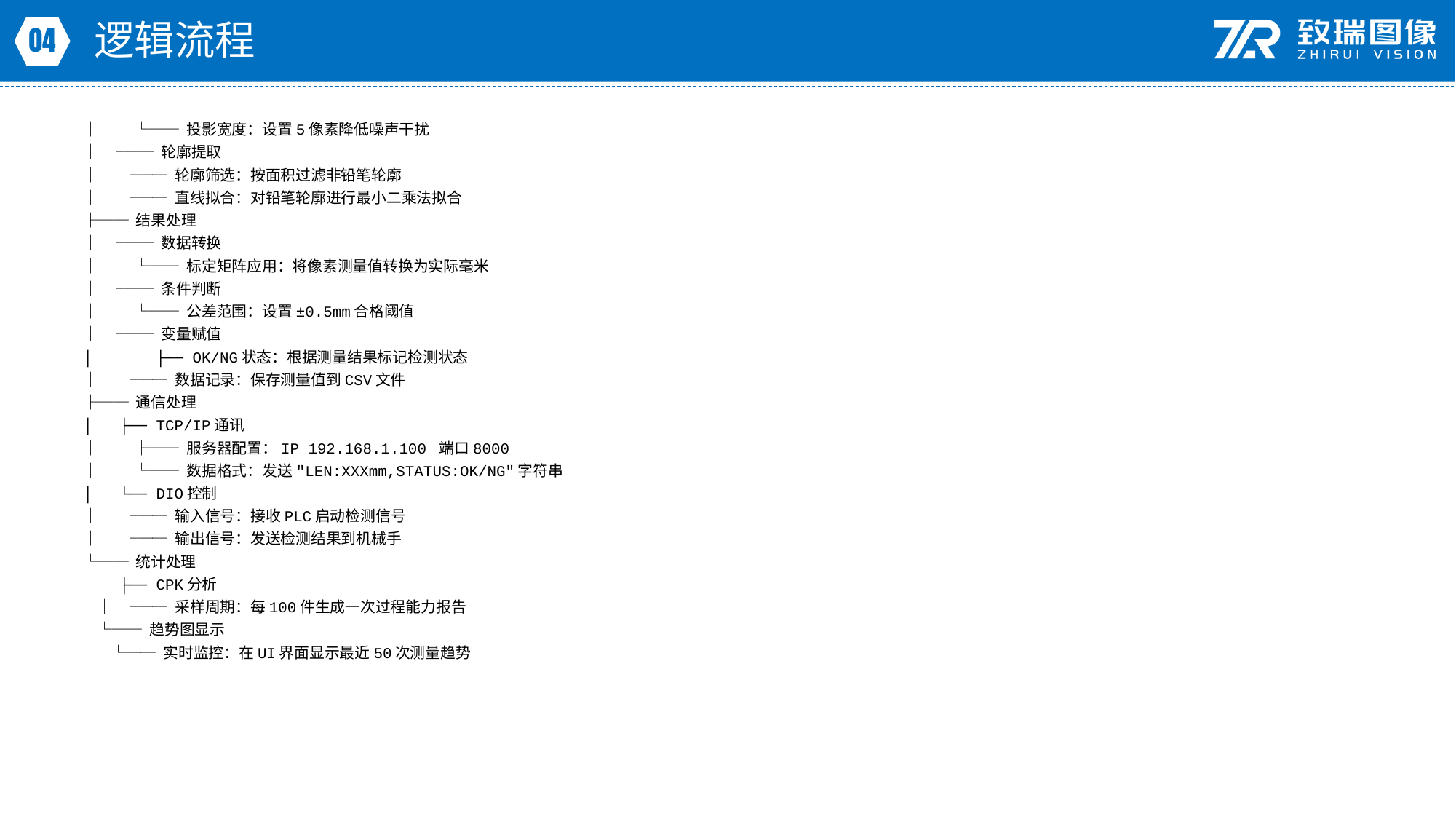

逻辑流程
04

│   │   └── 投影宽度：设置5像素降低噪声干扰
│   └── 轮廓提取
│       ├── 轮廓筛选：按面积过滤非铅笔轮廓
│       └── 直线拟合：对铅笔轮廓进行最小二乘法拟合
├── 结果处理
│   ├── 数据转换
│   │   └── 标定矩阵应用：将像素测量值转换为实际毫米
│   ├── 条件判断
│   │   └── 公差范围：设置±0.5mm合格阈值
│   └── 变量赋值
│       ├── OK/NG状态：根据测量结果标记检测状态
│       └── 数据记录：保存测量值到CSV文件
├── 通信处理
│   ├── TCP/IP通讯
│   │   ├── 服务器配置：IP 192.168.1.100 端口8000
│   │   └── 数据格式：发送"LEN:XXXmm,STATUS:OK/NG"字符串
│   └── DIO控制
│       ├── 输入信号：接收PLC启动检测信号
│       └── 输出信号：发送检测结果到机械手
└── 统计处理
    ├── CPK分析
    │   └── 采样周期：每100件生成一次过程能力报告
    └── 趋势图显示
        └── 实时监控：在UI界面显示最近50次测量趋势